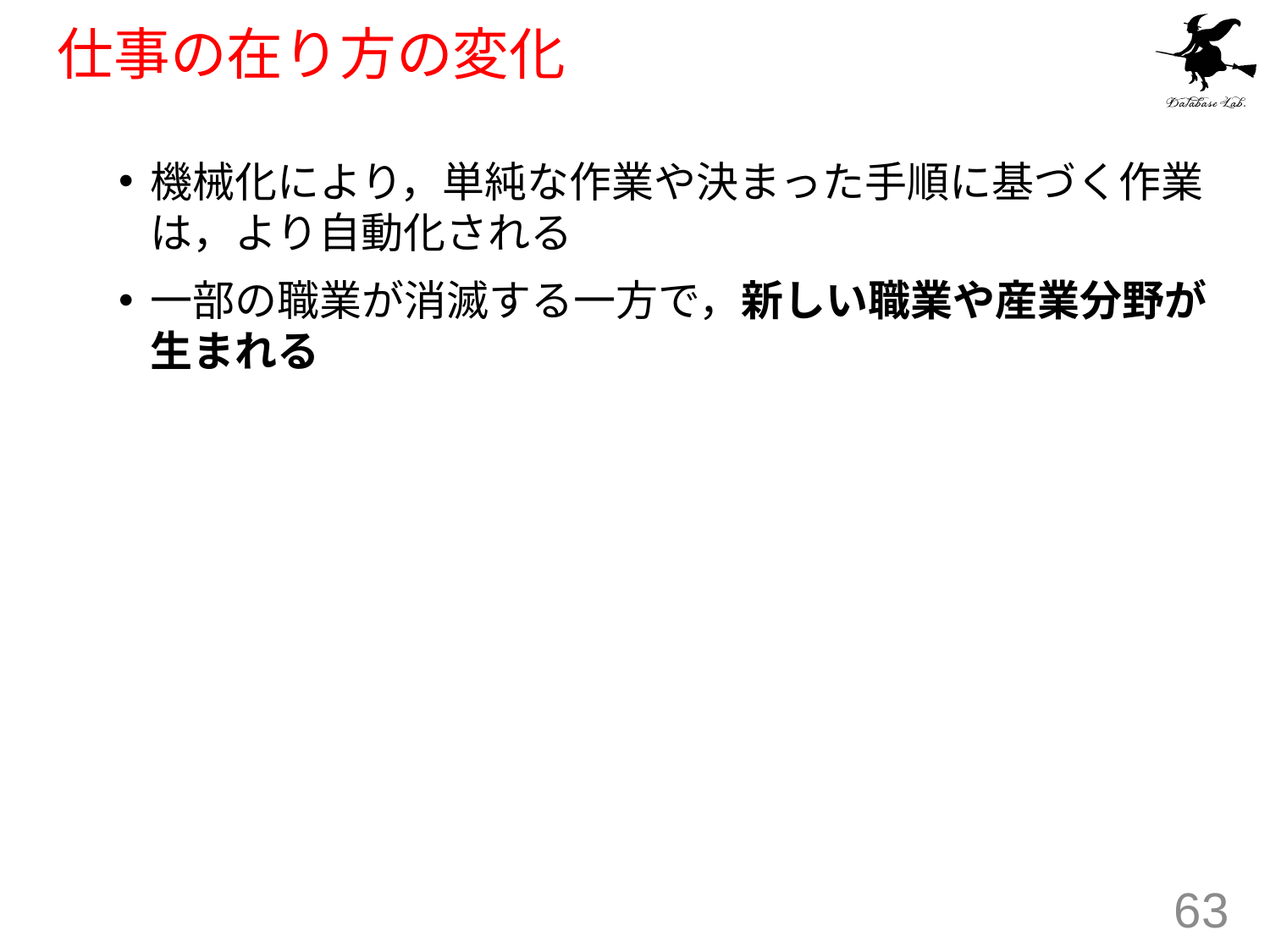

# 仕事の在り方の変化
機械化により，単純な作業や決まった手順に基づく作業は，より自動化される
一部の職業が消滅する一方で，新しい職業や産業分野が生まれる
63